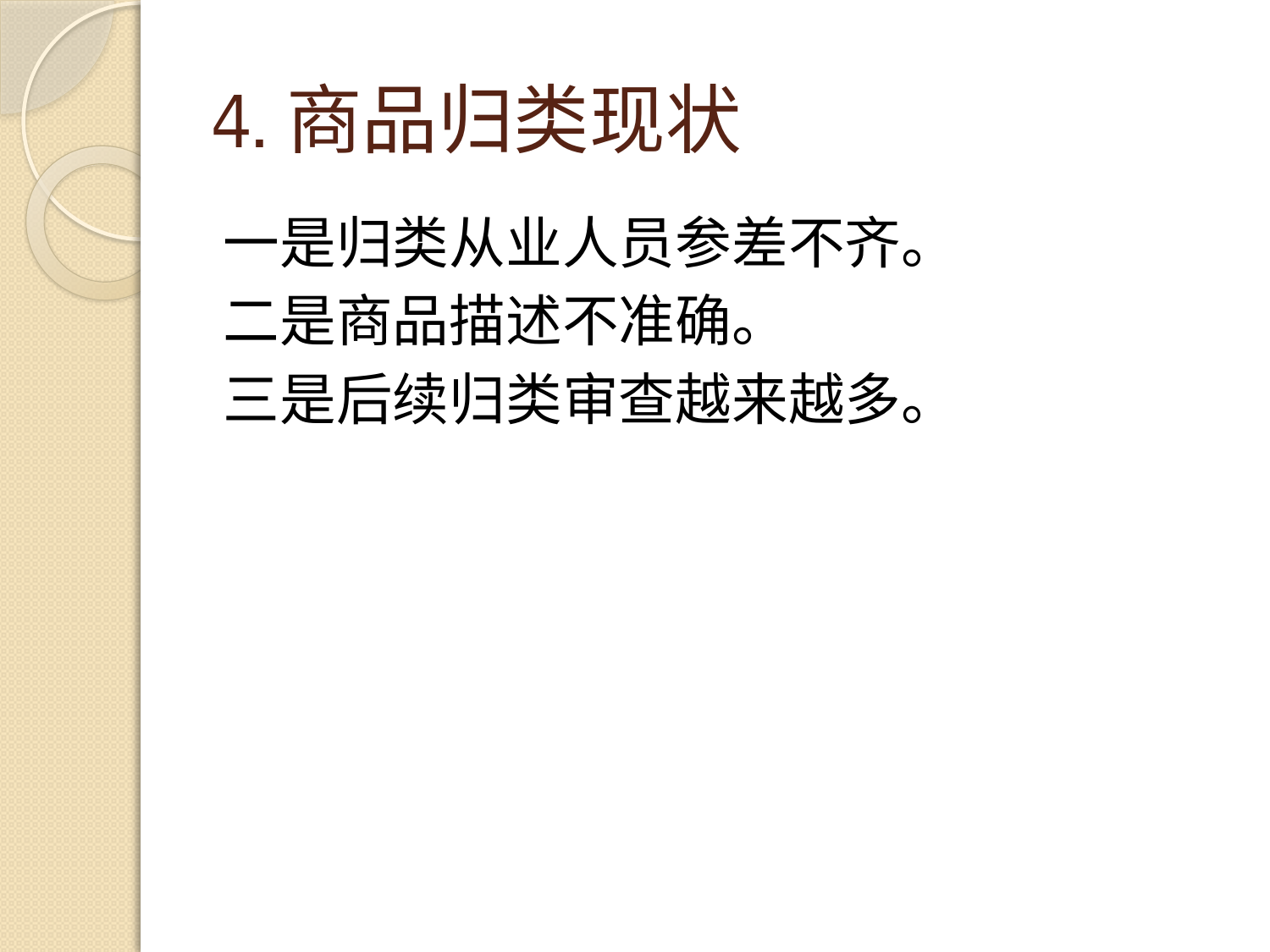

# 4.商品归类现状
一是归类从业人员参差不齐。
二是商品描述不准确。
三是后续归类审查越来越多。